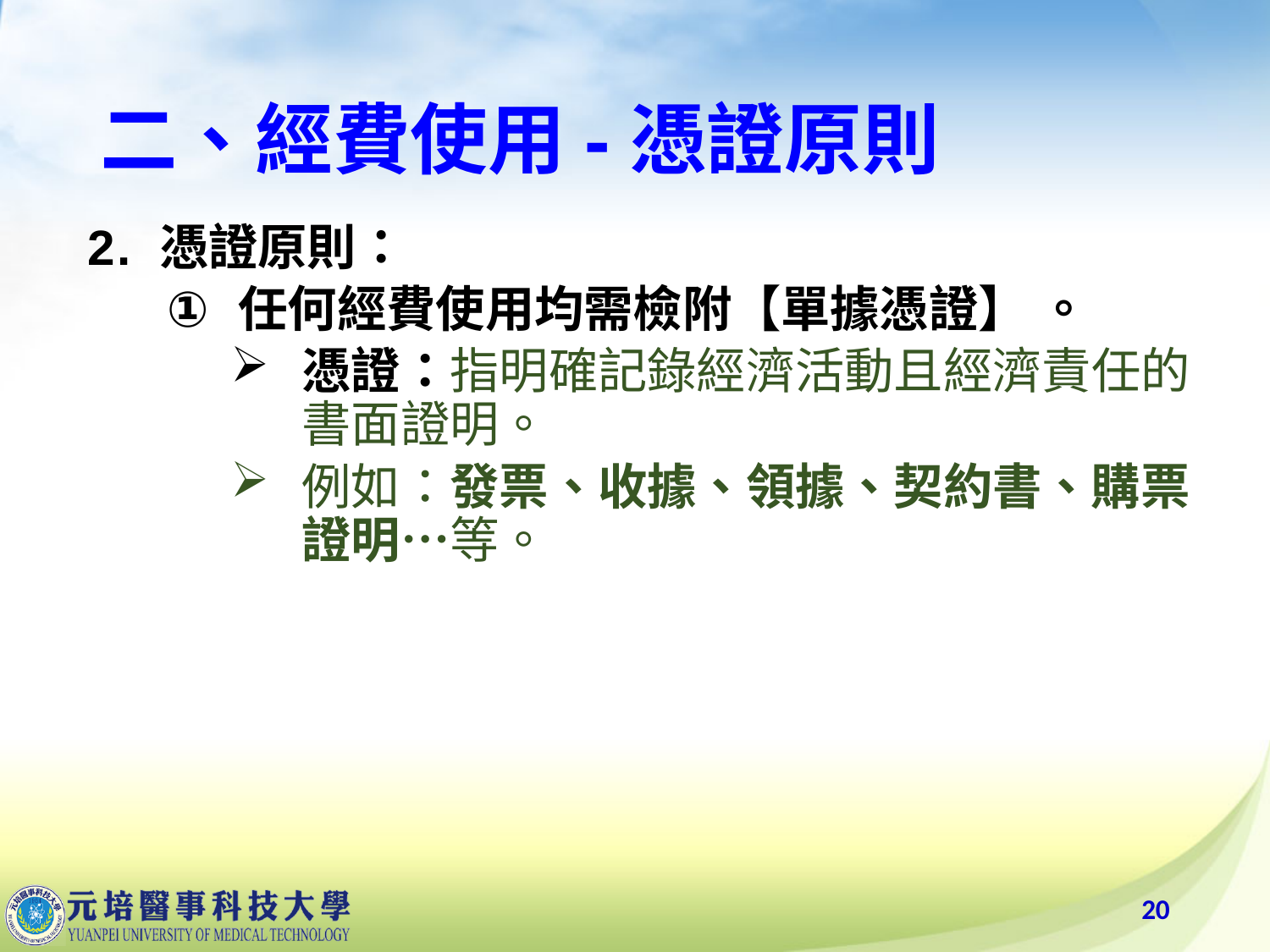

# 二、經費使用-憑證原則
憑證原則：
任何經費使用均需檢附【單據憑證】 。
憑證：指明確記錄經濟活動且經濟責任的書面證明。
例如：發票、收據、領據、契約書、購票證明…等。

20